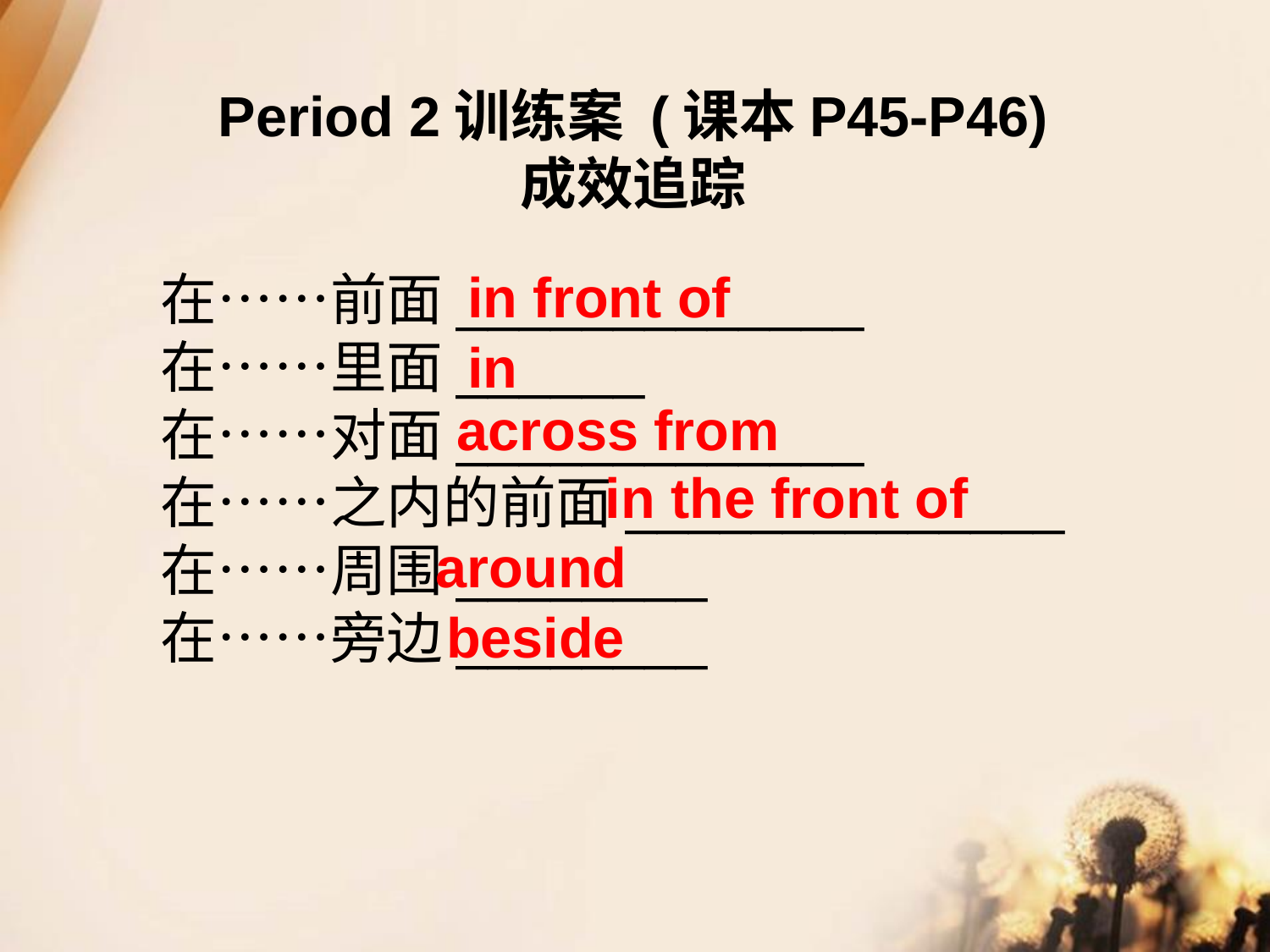

Period 2训练案 (课本P45-P46)
成效追踪
in front of
在……前面_____________
在……里面______
在……对面_____________
在……之内的前面______________
在……周围________
在……旁边________
in
across from
in the front of
around
beside